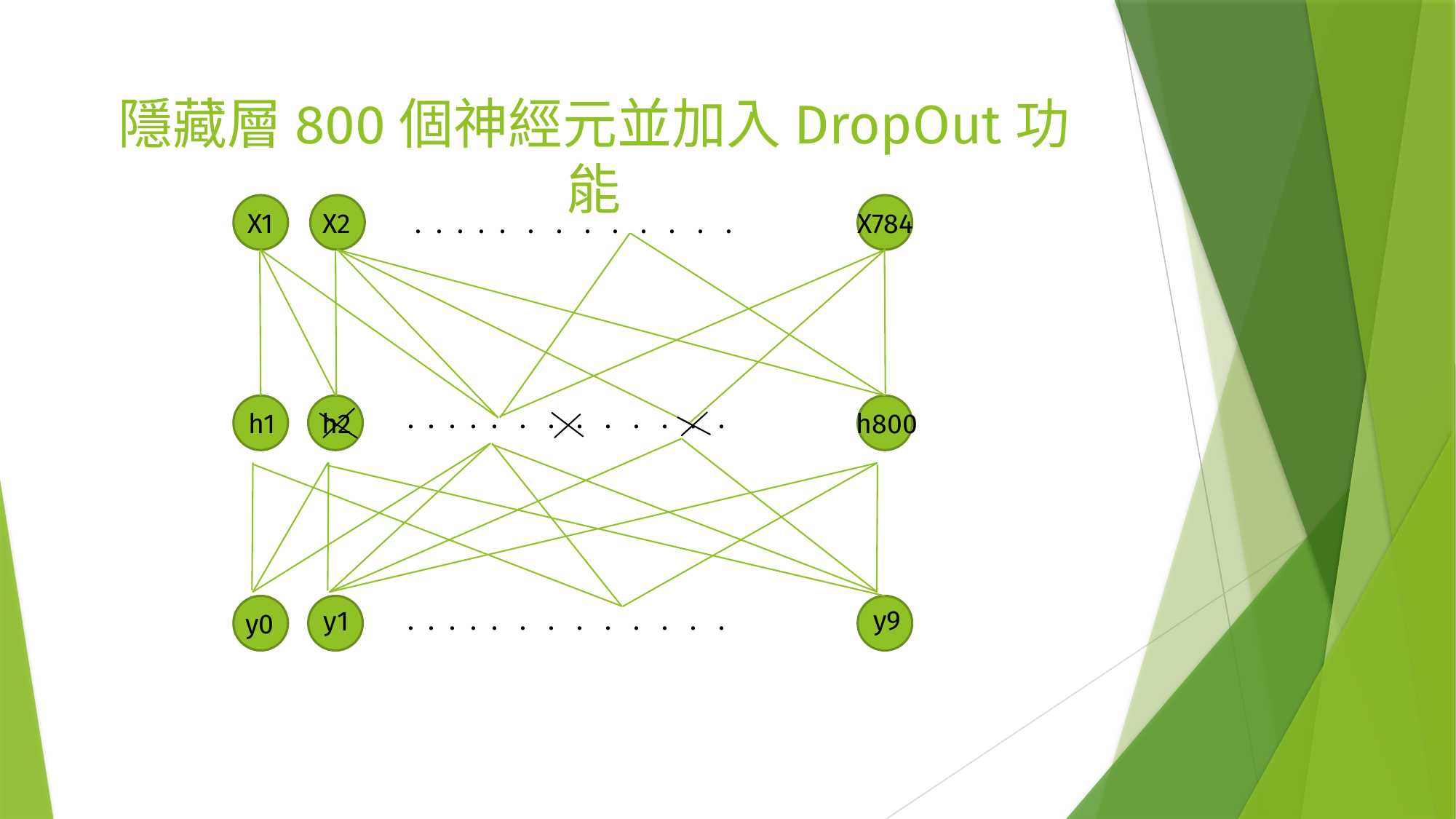

# 隱藏層800個神經元並加入DropOut功能

X1
X2
 .  .  .  .  .   .   .   .   .   .   .   .   .
X784

 .  .  .  .  .   .   .   .   .   .   .   .   .
h1
h2
h800

 .  .  .  .  .   .   .   .   .   .   .   .   .
y9
y1
y0